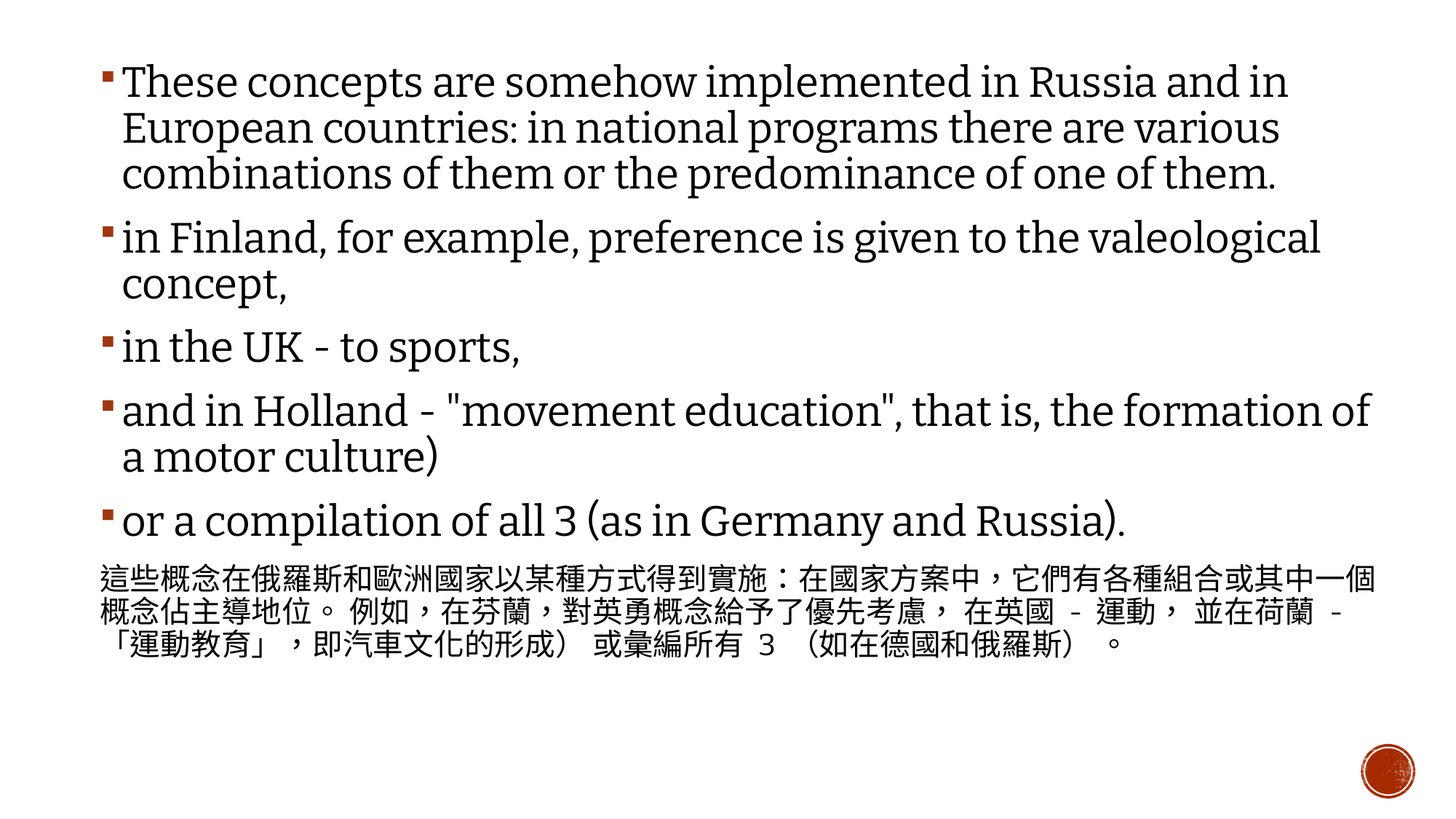

These concepts are somehow implemented in Russia and in European countries: in national programs there are various combinations of them or the predominance of one of them.
in Finland, for example, preference is given to the valeological concept,
in the UK - to sports,
and in Holland - "movement education", that is, the formation of a motor culture)
or a compilation of all 3 (as in Germany and Russia).
這些概念在俄羅斯和歐洲國家以某種方式得到實施：在國家方案中，它們有各種組合或其中一個概念佔主導地位。 例如，在芬蘭，對英勇概念給予了優先考慮， 在英國 - 運動， 並在荷蘭 - 「運動教育」，即汽車文化的形成） 或彙編所有 3 （如在德國和俄羅斯） 。